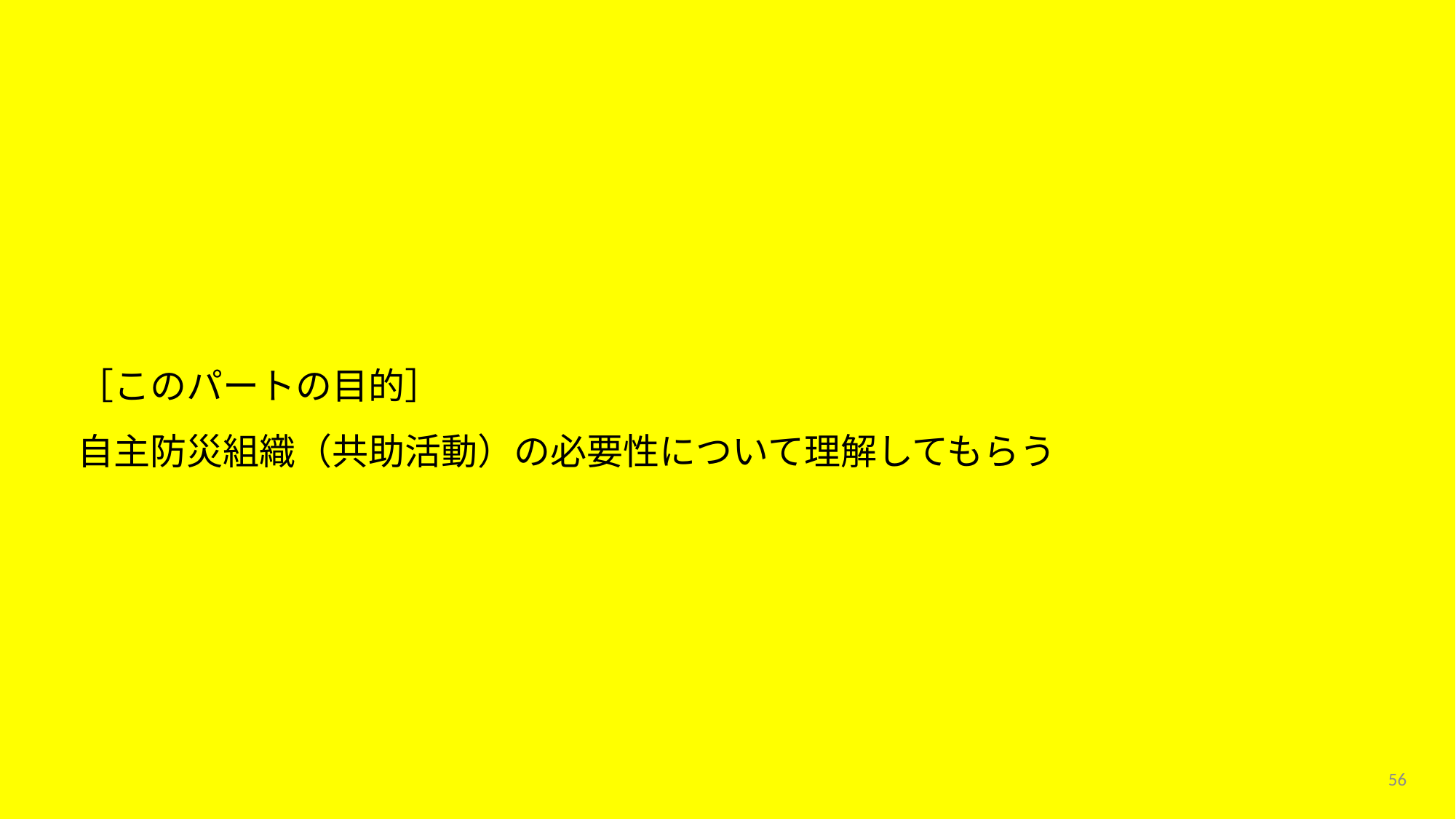

［このパートの目的］
自主防災組織（共助活動）の必要性について理解してもらう
56